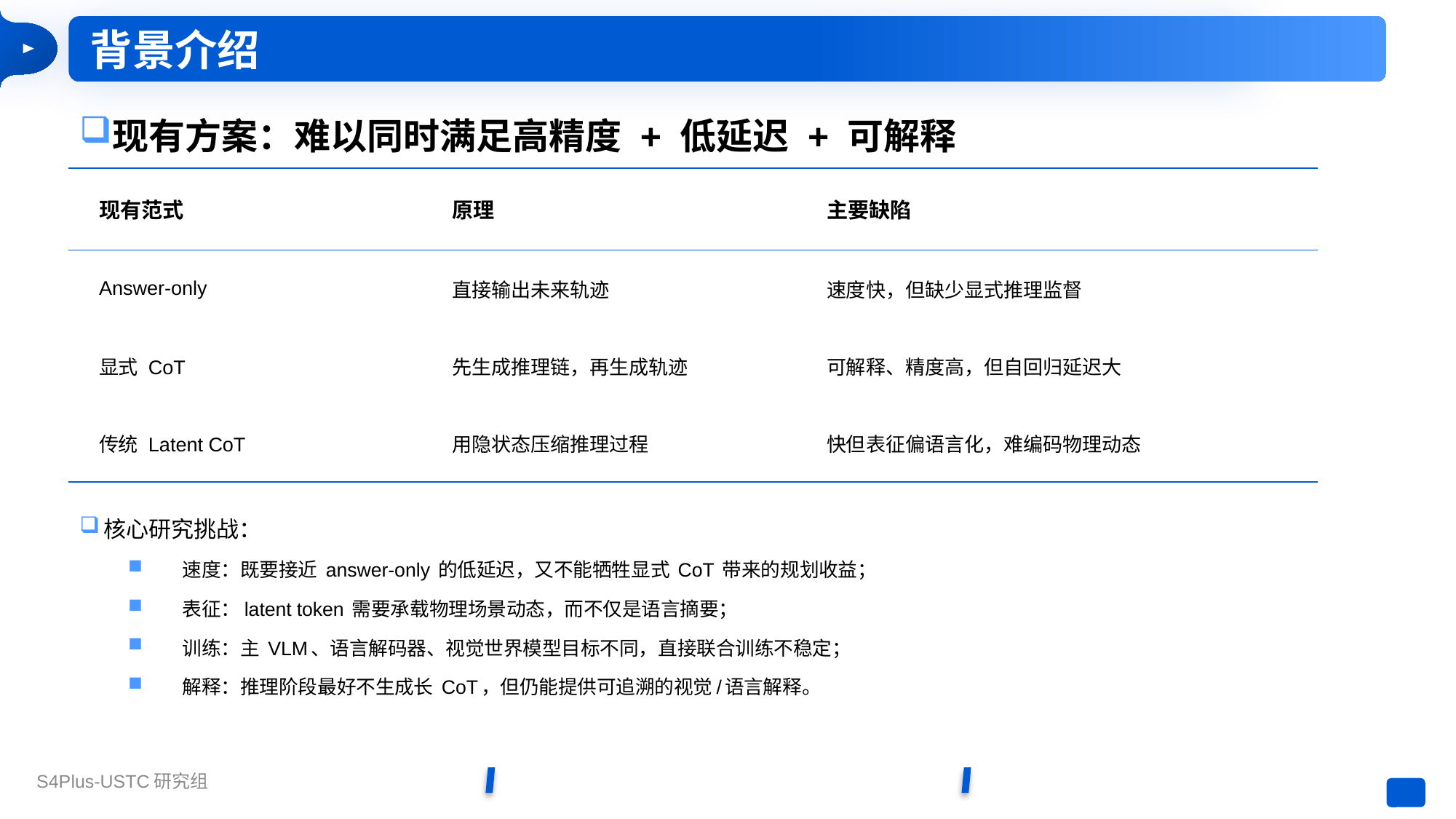

背景介绍

现有方案：难以同时满足高精度 + 低延迟 + 可解释
| 现有范式 | 原理 | 主要缺陷 |
| --- | --- | --- |
| Answer-only | 直接输出未来轨迹 | 速度快，但缺少显式推理监督 |
| 显式 CoT | 先生成推理链，再生成轨迹 | 可解释、精度高，但自回归延迟大 |
| 传统 Latent CoT | 用隐状态压缩推理过程 | 快但表征偏语言化，难编码物理动态 |
核心研究挑战：
速度：既要接近 answer-only 的低延迟，又不能牺牲显式 CoT 带来的规划收益；
表征：latent token 需要承载物理场景动态，而不仅是语言摘要；
训练：主 VLM、语言解码器、视觉世界模型目标不同，直接联合训练不稳定；
解释：推理阶段最好不生成长 CoT，但仍能提供可追溯的视觉/语言解释。
4